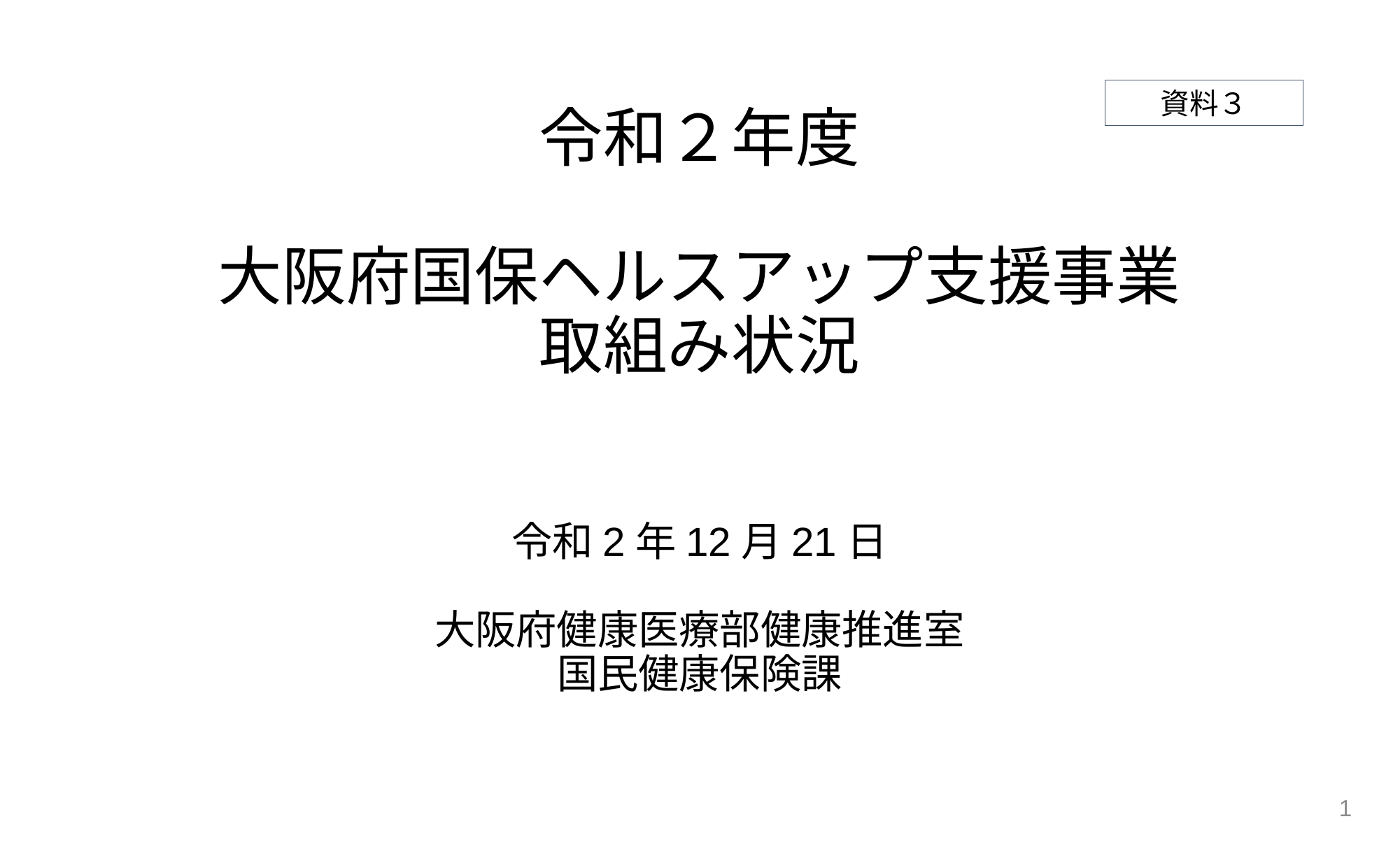

# 令和２年度 大阪府国保ヘルスアップ支援事業 取組み状況 令和2年12月21日 大阪府健康医療部健康推進室 国民健康保険課
資料３
1